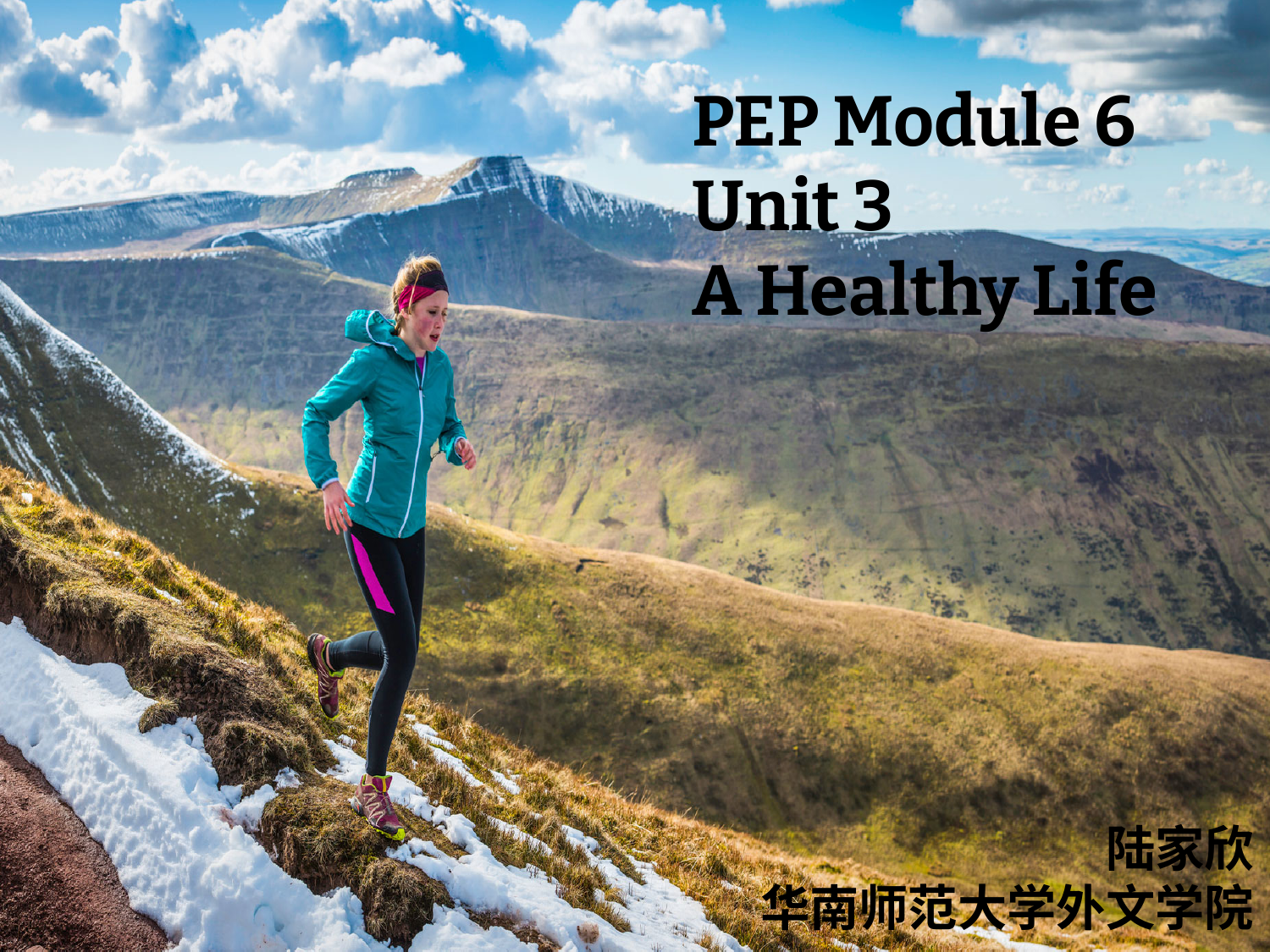

PEP Module 6
Unit 3
A Healthy Life
陆家欣
华南师范大学外文学院